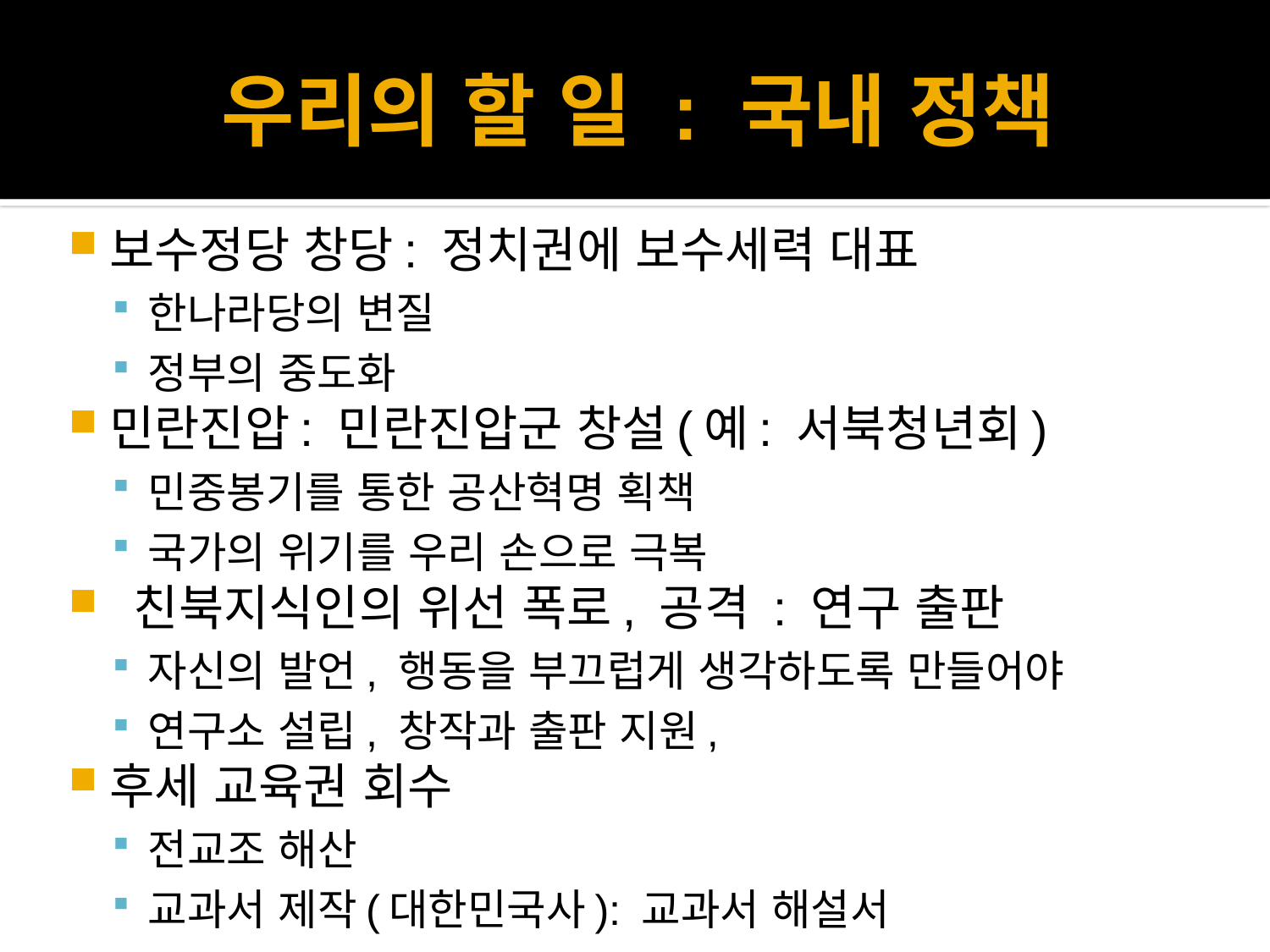

# 우리의 할 일 : 국내 정책
보수정당 창당: 정치권에 보수세력 대표
한나라당의 변질
정부의 중도화
민란진압: 민란진압군 창설(예: 서북청년회)
민중봉기를 통한 공산혁명 획책
국가의 위기를 우리 손으로 극복
 친북지식인의 위선 폭로, 공격 : 연구 출판
자신의 발언, 행동을 부끄럽게 생각하도록 만들어야
연구소 설립, 창작과 출판 지원,
후세 교육권 회수
전교조 해산
교과서 제작(대한민국사): 교과서 해설서